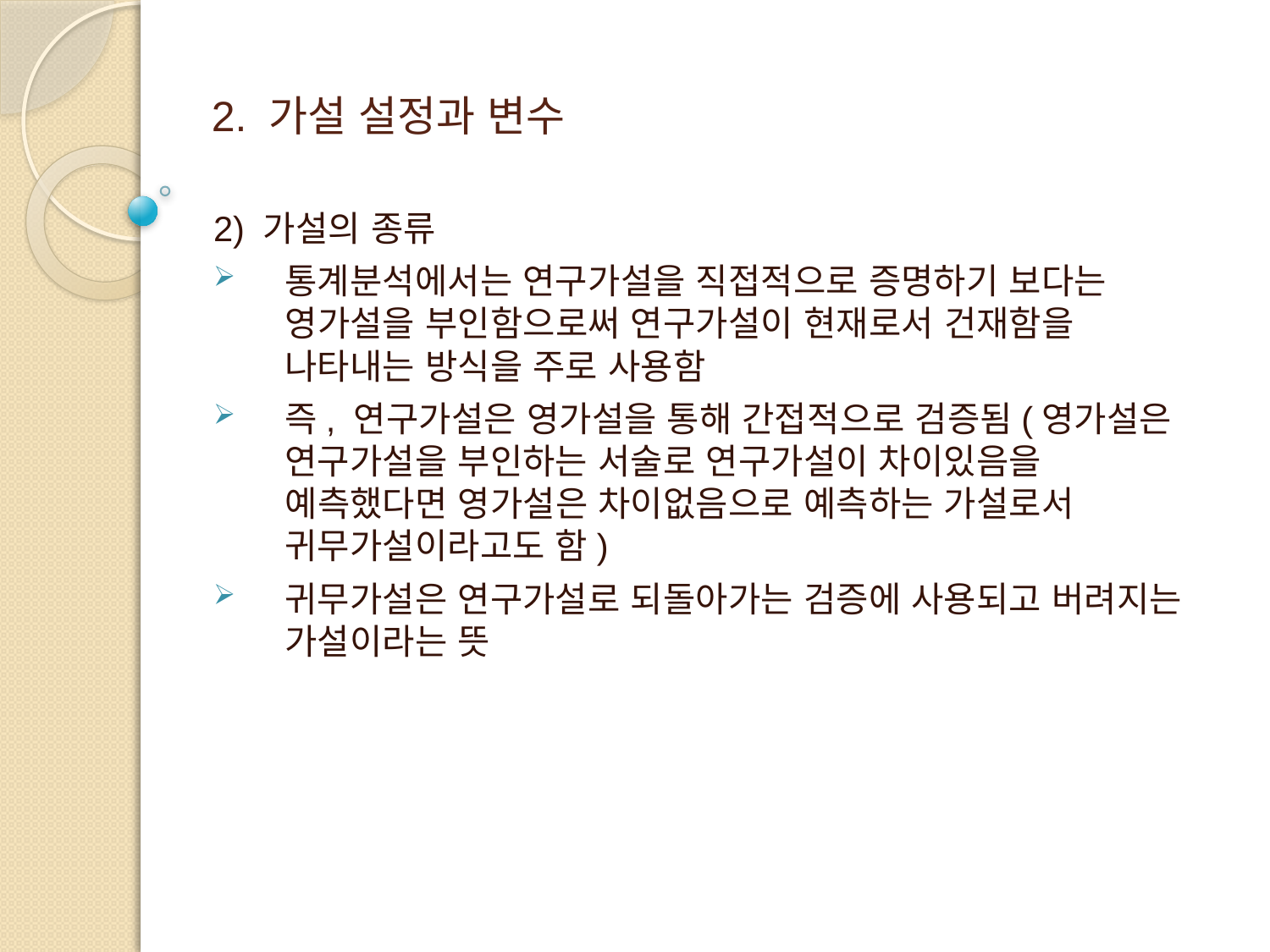

# 2. 가설 설정과 변수
2) 가설의 종류
통계분석에서는 연구가설을 직접적으로 증명하기 보다는 영가설을 부인함으로써 연구가설이 현재로서 건재함을 나타내는 방식을 주로 사용함
즉, 연구가설은 영가설을 통해 간접적으로 검증됨(영가설은 연구가설을 부인하는 서술로 연구가설이 차이있음을 예측했다면 영가설은 차이없음으로 예측하는 가설로서 귀무가설이라고도 함)
귀무가설은 연구가설로 되돌아가는 검증에 사용되고 버려지는 가설이라는 뜻